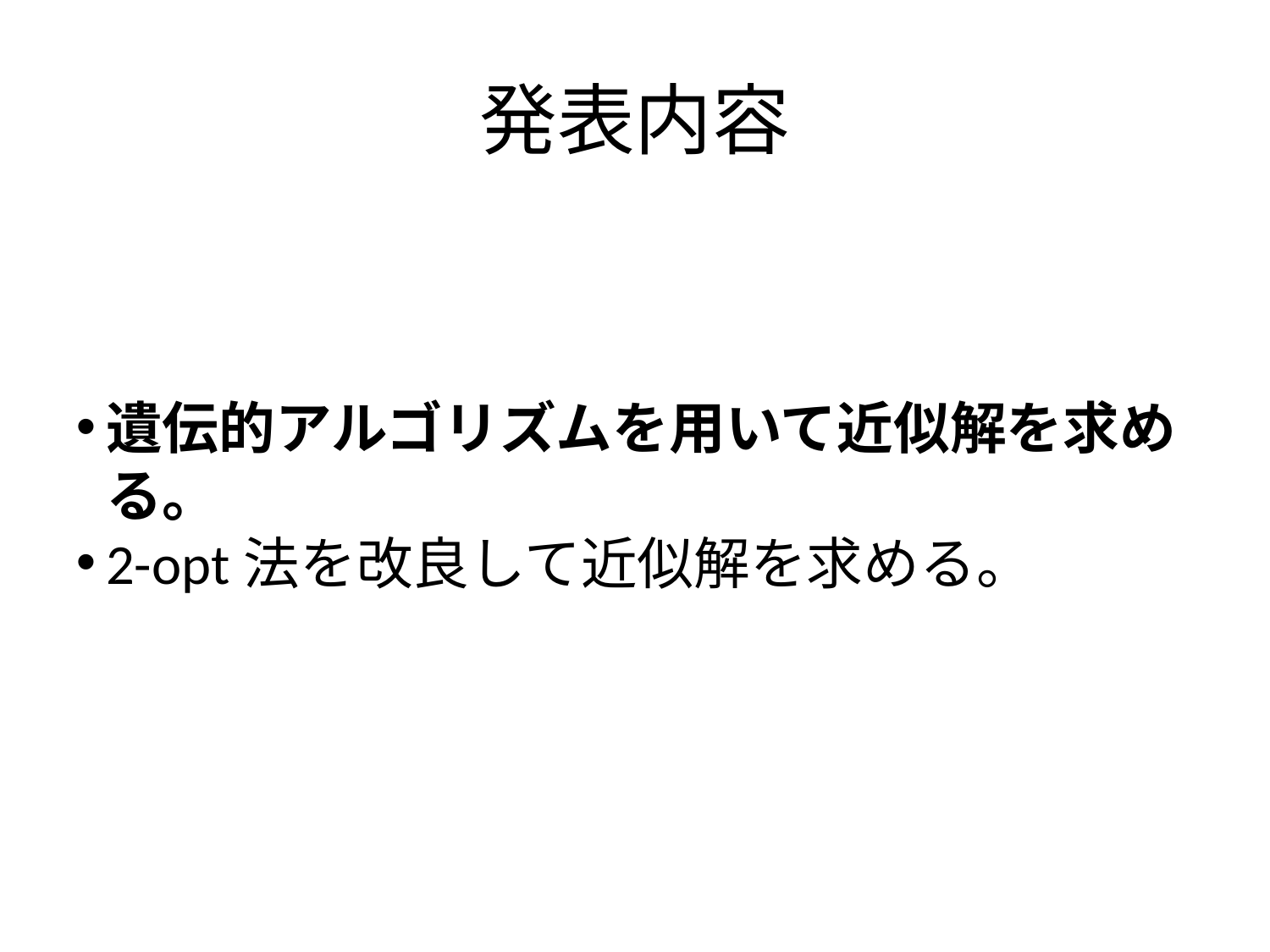

発表内容
遺伝的アルゴリズムを用いて近似解を求める。
2-opt法を改良して近似解を求める。